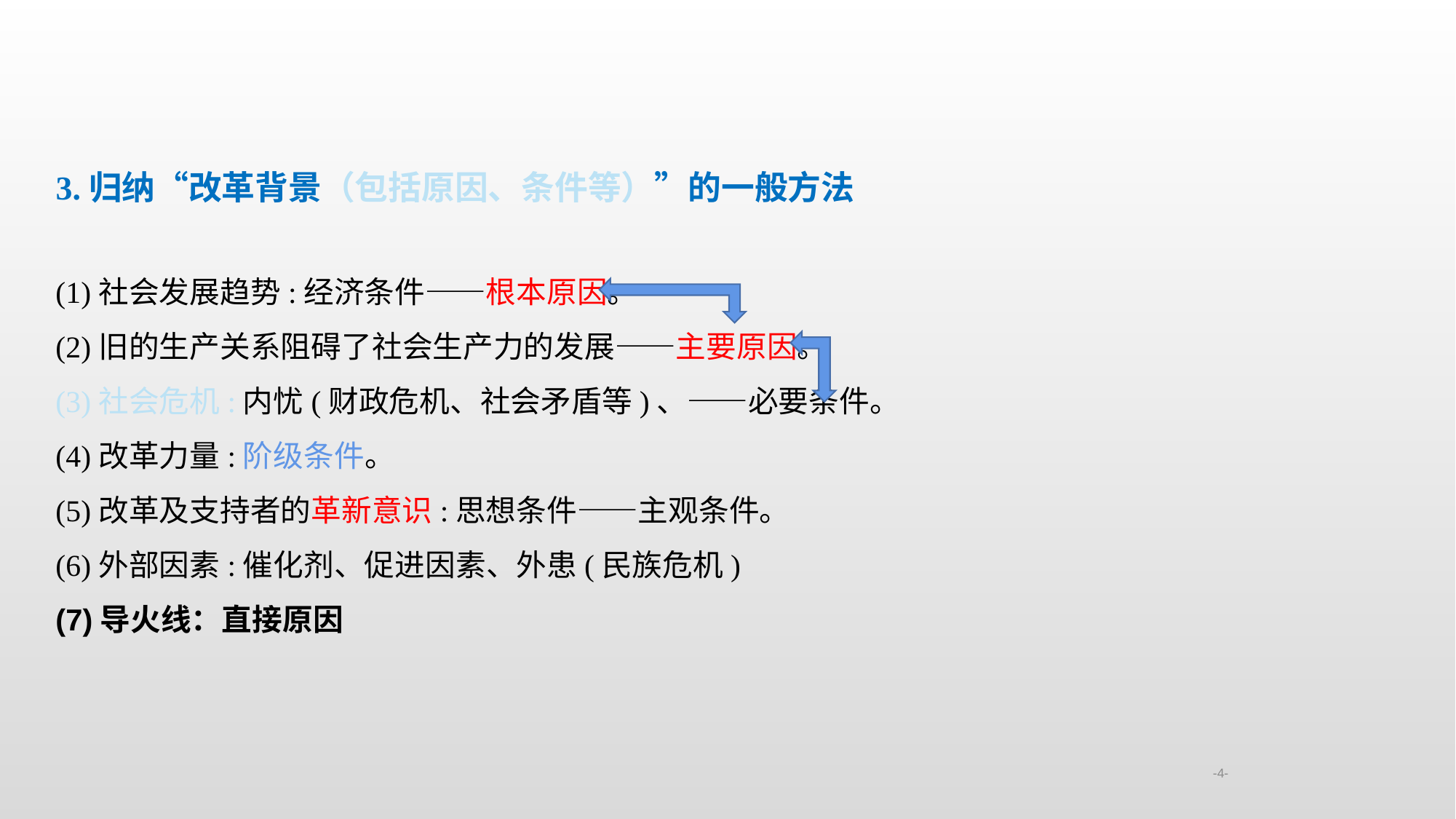

-4-
3.归纳“改革背景（包括原因、条件等）”的一般方法

(1)社会发展趋势:经济条件——根本原因。
(2)旧的生产关系阻碍了社会生产力的发展——主要原因。
(3)社会危机:内忧(财政危机、社会矛盾等)、——必要条件。
(4)改革力量:阶级条件。
(5)改革及支持者的革新意识:思想条件——主观条件。
(6)外部因素:催化剂、促进因素、外患(民族危机)
(7)导火线：直接原因